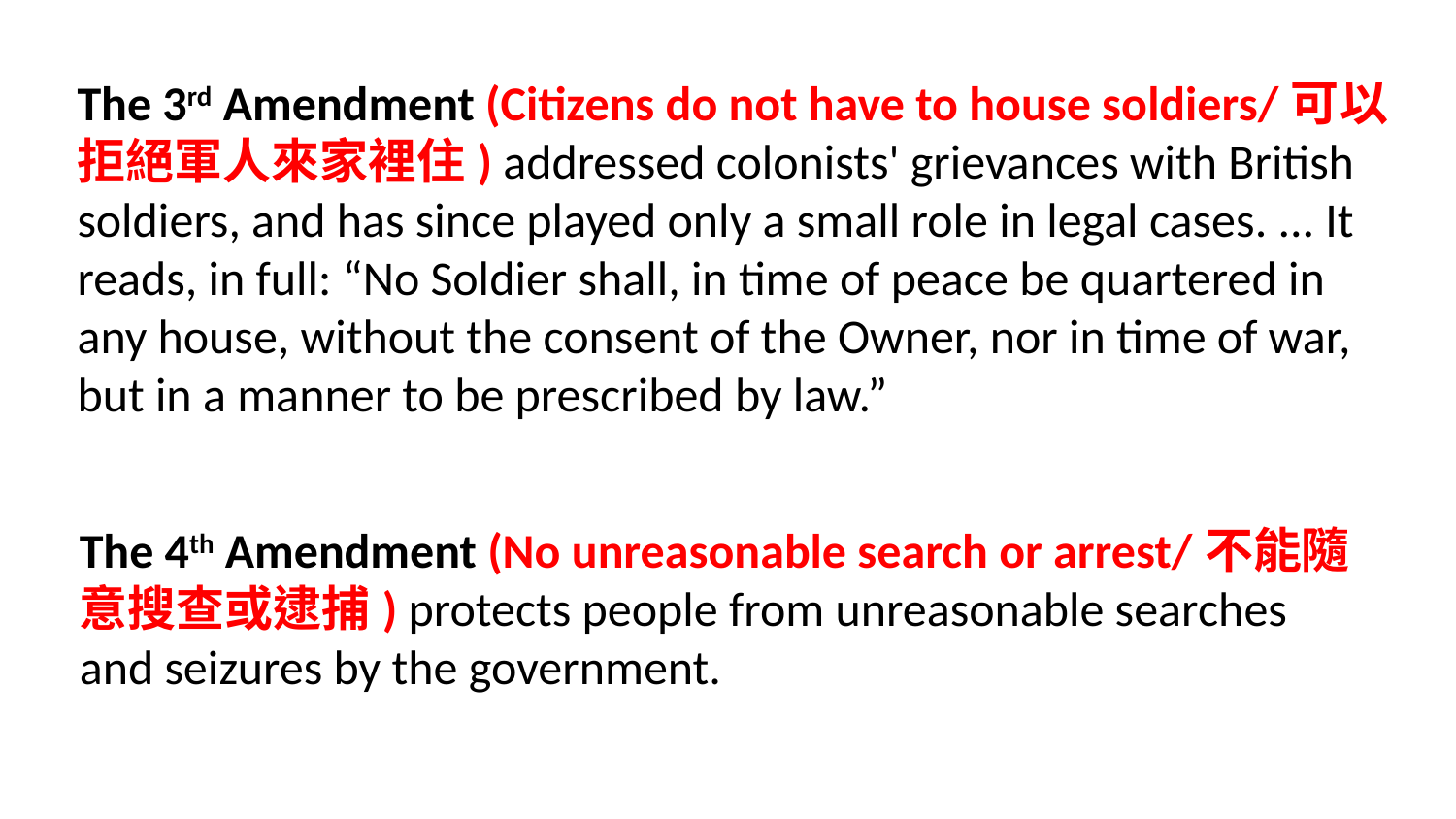

The 3rd Amendment (Citizens do not have to house soldiers/可以拒絕軍人來家裡住) addressed colonists' grievances with British soldiers, and has since played only a small role in legal cases. ... It reads, in full: “No Soldier shall, in time of peace be quartered in any house, without the consent of the Owner, nor in time of war, but in a manner to be prescribed by law.”

The 4th Amendment (No unreasonable search or arrest/不能隨意搜查或逮捕) protects people from unreasonable searches and seizures by the government.